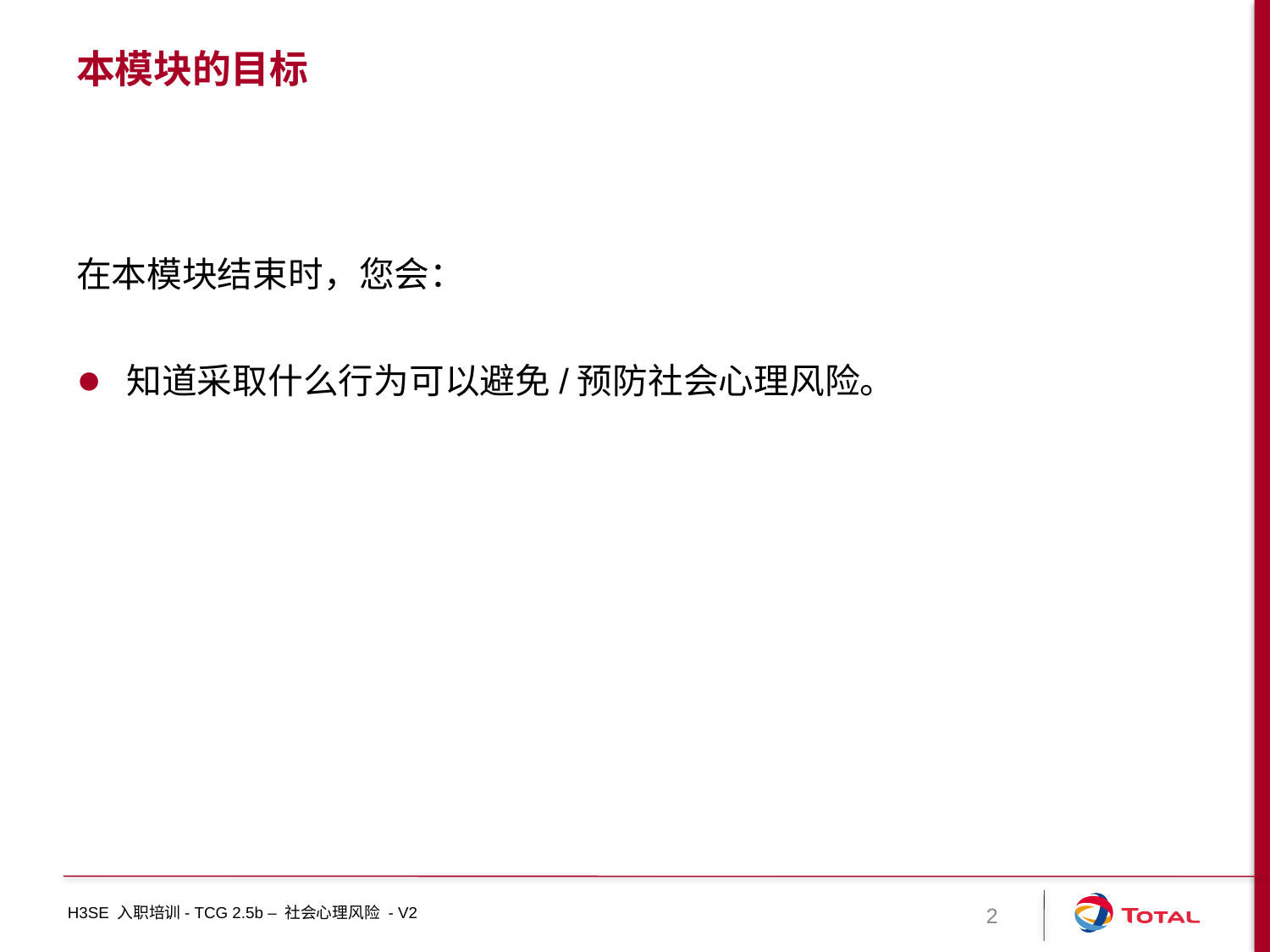

# 本模块的目标
在本模块结束时，您会：

知道采取什么行为可以避免/预防社会心理风险。
2
H3SE 入职培训- TCG 2.5b – 社会心理风险 - V2